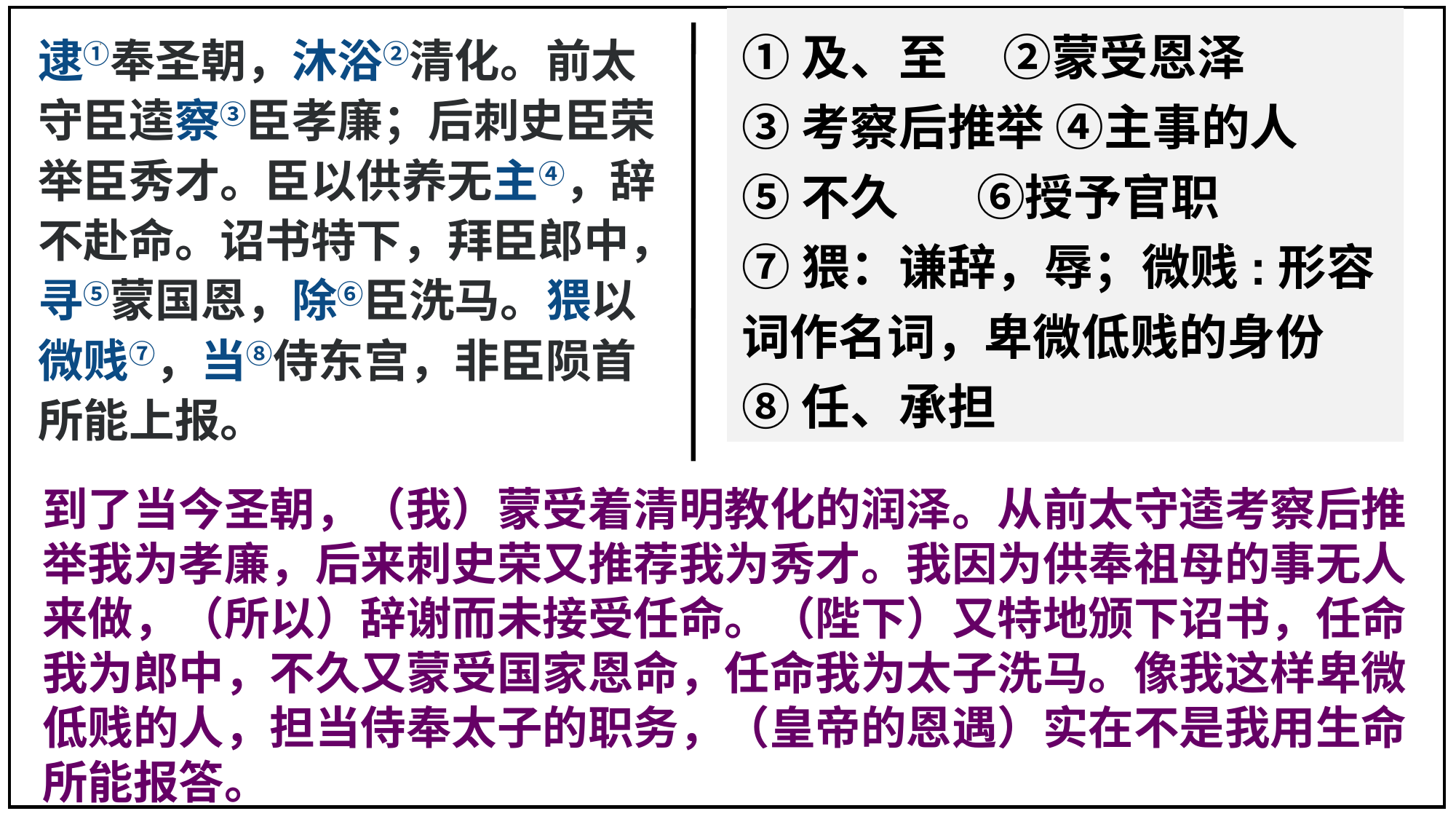

①及、至     ②蒙受恩泽
③考察后推举 ④主事的人
⑤不久       ⑥授予官职
⑦猥：谦辞，辱；微贱:形容词作名词，卑微低贱的身份
⑧任、承担
逮①奉圣朝，沐浴②清化。前太守臣逵察③臣孝廉；后刺史臣荣举臣秀才。臣以供养无主④，辞不赴命。诏书特下，拜臣郎中，寻⑤蒙国恩，除⑥臣洗马。猥以微贱⑦，当⑧侍东宫，非臣陨首所能上报。
到了当今圣朝，（我）蒙受着清明教化的润泽。从前太守逵考察后推举我为孝廉，后来刺史荣又推荐我为秀才。我因为供奉祖母的事无人来做，（所以）辞谢而未接受任命。（陛下）又特地颁下诏书，任命我为郎中，不久又蒙受国家恩命，任命我为太子洗马。像我这样卑微低贱的人，担当侍奉太子的职务，（皇帝的恩遇）实在不是我用生命所能报答。